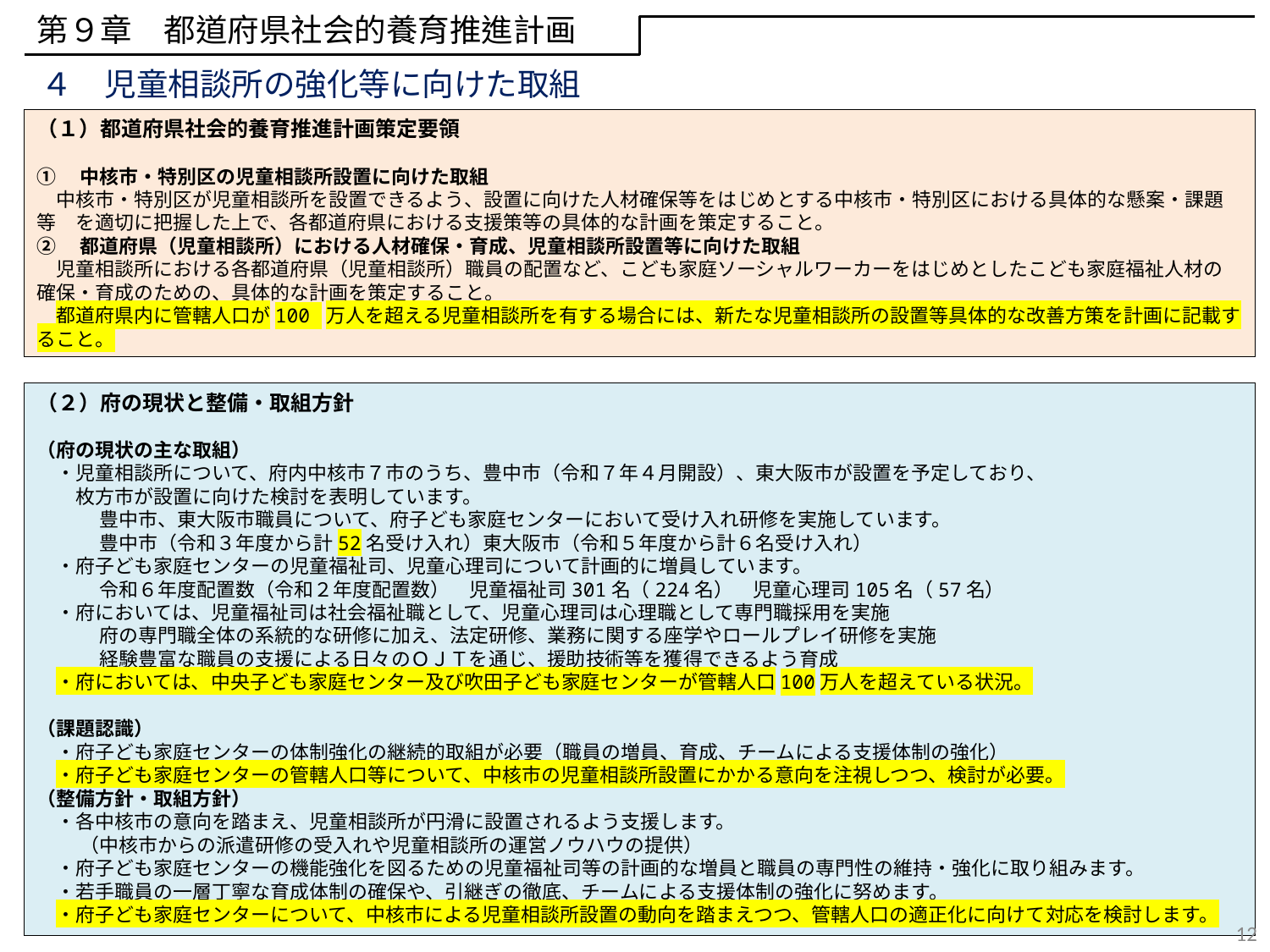

第９章　都道府県社会的養育推進計画
４　児童相談所の強化等に向けた取組
（１）都道府県社会的養育推進計画策定要領

①　中核市・特別区の児童相談所設置に向けた取組
　中核市・特別区が児童相談所を設置できるよう、設置に向けた人材確保等をはじめとする中核市・特別区における具体的な懸案・課題等　を適切に把握した上で、各都道府県における支援策等の具体的な計画を策定すること。
②　都道府県（児童相談所）における人材確保・育成、児童相談所設置等に向けた取組
　児童相談所における各都道府県（児童相談所）職員の配置など、こども家庭ソーシャルワーカーをはじめとしたこども家庭福祉人材の
確保・育成のための、具体的な計画を策定すること。
　都道府県内に管轄人口が100 万人を超える児童相談所を有する場合には、新たな児童相談所の設置等具体的な改善方策を計画に記載すること。
（２）府の現状と整備・取組方針

（府の現状の主な取組）
　・児童相談所について、府内中核市７市のうち、豊中市（令和７年４月開設）、東大阪市が設置を予定しており、
　　枚方市が設置に向けた検討を表明しています。
　　 　豊中市、東大阪市職員について、府子ども家庭センターにおいて受け入れ研修を実施しています。
　　　 豊中市（令和３年度から計52名受け入れ）東大阪市（令和５年度から計６名受け入れ）
　・府子ども家庭センターの児童福祉司、児童心理司について計画的に増員しています。
　　 　令和６年度配置数（令和２年度配置数）　児童福祉司301名（224名）　児童心理司105名（57名）
　・府においては、児童福祉司は社会福祉職として、児童心理司は心理職として専門職採用を実施
　　 　府の専門職全体の系統的な研修に加え、法定研修、業務に関する座学やロールプレイ研修を実施
　　 　経験豊富な職員の支援による日々のＯＪＴを通じ、援助技術等を獲得できるよう育成
　・府においては、中央子ども家庭センター及び吹田子ども家庭センターが管轄人口100万人を超えている状況。

（課題認識）
　・府子ども家庭センターの体制強化の継続的取組が必要（職員の増員、育成、チームによる支援体制の強化）
　・府子ども家庭センターの管轄人口等について、中核市の児童相談所設置にかかる意向を注視しつつ、検討が必要。
（整備方針・取組方針）
　・各中核市の意向を踏まえ、児童相談所が円滑に設置されるよう支援します。
　　 （中核市からの派遣研修の受入れや児童相談所の運営ノウハウの提供）
　・府子ども家庭センターの機能強化を図るための児童福祉司等の計画的な増員と職員の専門性の維持・強化に取り組みます。
　・若手職員の一層丁寧な育成体制の確保や、引継ぎの徹底、チームによる支援体制の強化に努めます。
　・府子ども家庭センターについて、中核市による児童相談所設置の動向を踏まえつつ、管轄人口の適正化に向けて対応を検討します。

12